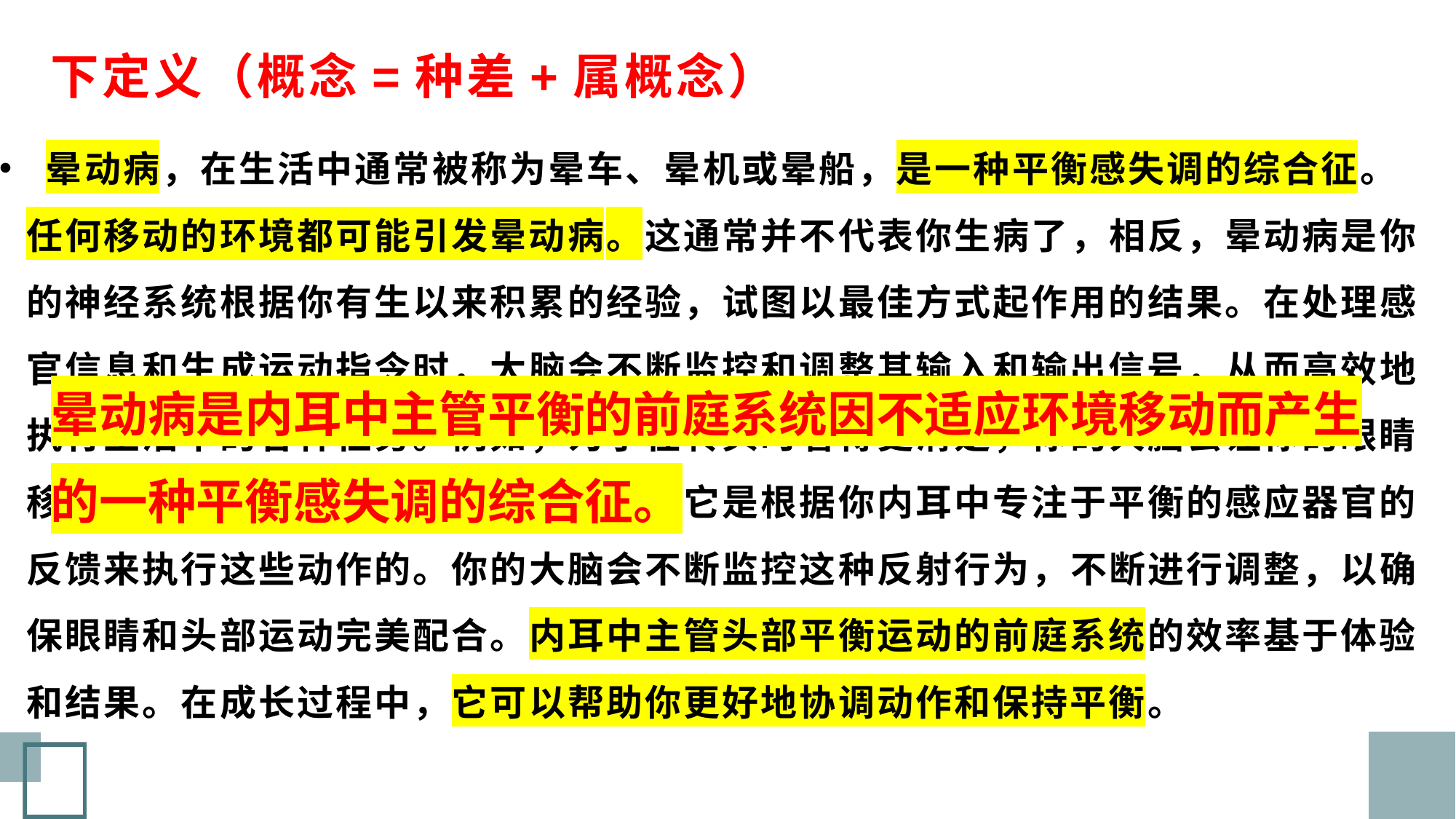

# 下定义（概念=种差+属概念）
 晕动病，在生活中通常被称为晕车、晕机或晕船，是一种平衡感失调的综合征。任何移动的环境都可能引发晕动病。这通常并不代表你生病了，相反，晕动病是你的神经系统根据你有生以来积累的经验，试图以最佳方式起作用的结果。在处理感官信息和生成运动指令时，大脑会不断监控和调整其输入和输出信号，从而高效地执行生活中的各种任务。例如，为了在转头时看得更清楚，你的大脑会让你的眼睛移动到与头部运动相反且相等的位置。它是根据你内耳中专注于平衡的感应器官的反馈来执行这些动作的。你的大脑会不断监控这种反射行为，不断进行调整，以确保眼睛和头部运动完美配合。内耳中主管头部平衡运动的前庭系统的效率基于体验和结果。在成长过程中，它可以帮助你更好地协调动作和保持平衡。

晕动病是内耳中主管平衡的前庭系统因不适应环境移动而产生的一种平衡感失调的综合征。